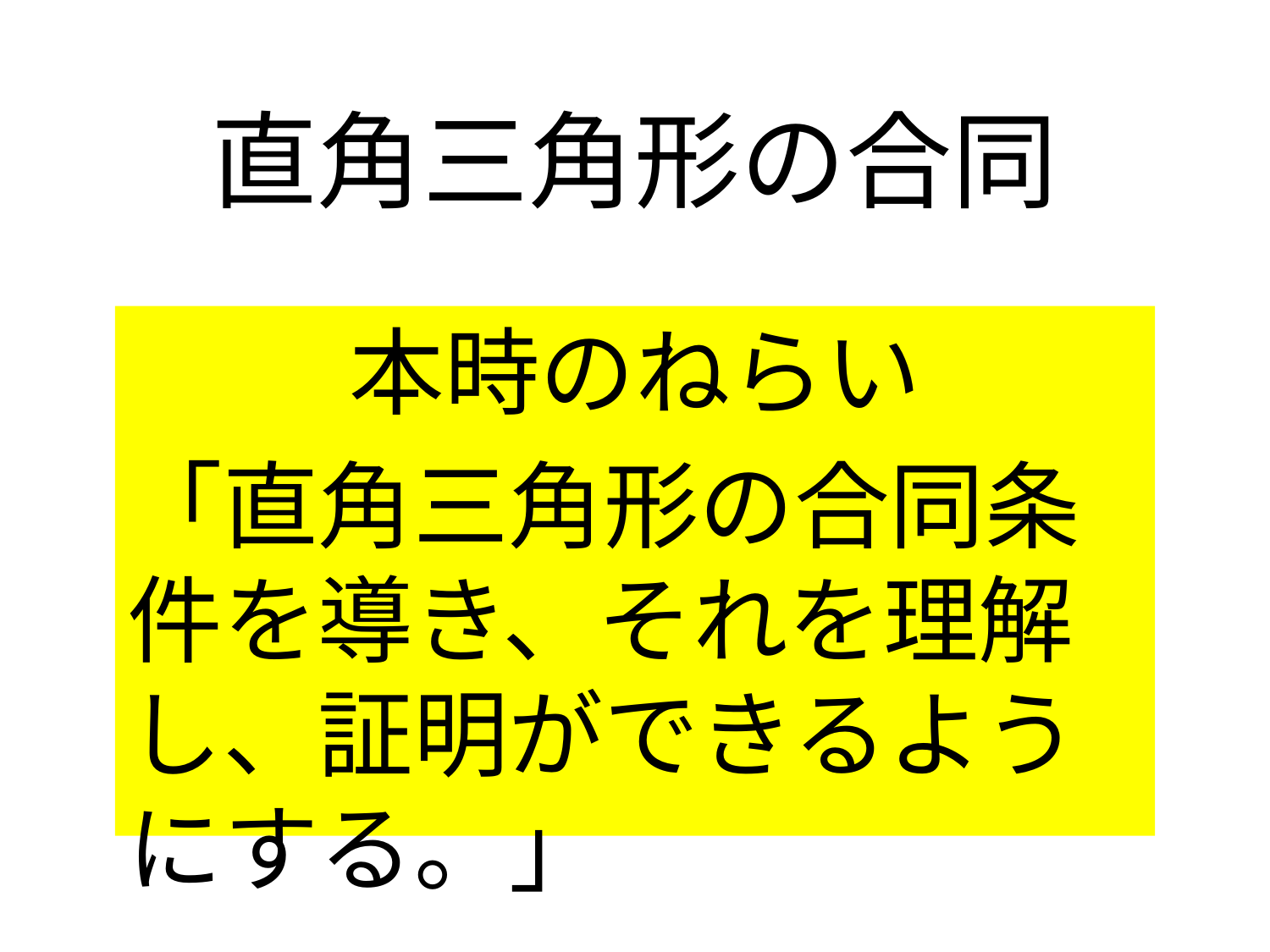

# 直角三角形の合同
本時のねらい
「直角三角形の合同条件を導き、それを理解し、証明ができるようにする。」